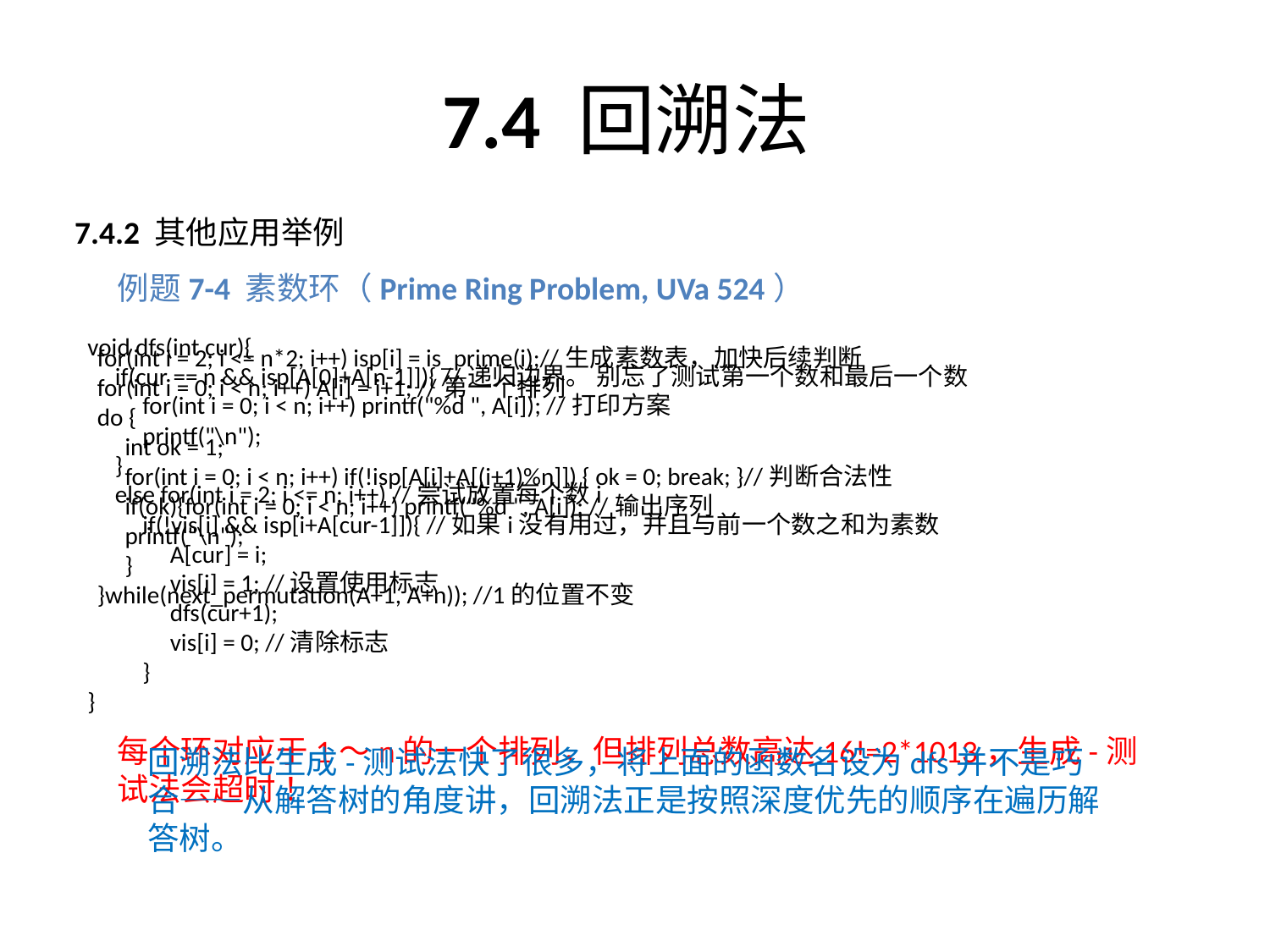

# 7.4 回溯法
7.4.2 其他应用举例
例题7-4 素数环（Prime Ring Problem, UVa 524）
void dfs(int cur){
     if(cur == n && isp[A[0]+A[n-1]]){ //递归边界。 别忘了测试第一个数和最后一个数
          for(int i = 0; i < n; i++) printf("%d ", A[i]); //打印方案
          printf("\n");
     }
     else for(int i = 2; i <= n; i++) //尝试放置每个数i
          if(!vis[i] && isp[i+A[cur-1]]){ //如果i没有用过，并且与前一个数之和为素数
               A[cur] = i;
               vis[i] = 1; //设置使用标志
               dfs(cur+1);
               vis[i] = 0; //清除标志
          }
}
for(int i = 2; i <= n*2; i++) isp[i] = is_prime(i);//生成素数表，加快后续判断
for(int i = 0; i < n; i++) A[i] = i+1; //第一个排列
do {
     int ok = 1;
     for(int i = 0; i < n; i++) if(!isp[A[i]+A[(i+1)%n]]) { ok = 0; break; }//判断合法性
     if(ok){for(int i = 0; i < n; i++) printf("%d ", A[i]); //输出序列
     printf("\n");
     }
}while(next_permutation(A+1, A+n)); //1的位置不变
每个环对应于1～n的一个排列，但排列总数高达16!=2*1013，生成-测
试法会超时 ！
回溯法比生成-测试法快了很多，将上面的函数名设为dfs并不是巧合——从解答树的角度讲，回溯法正是按照深度优先的顺序在遍历解答树。